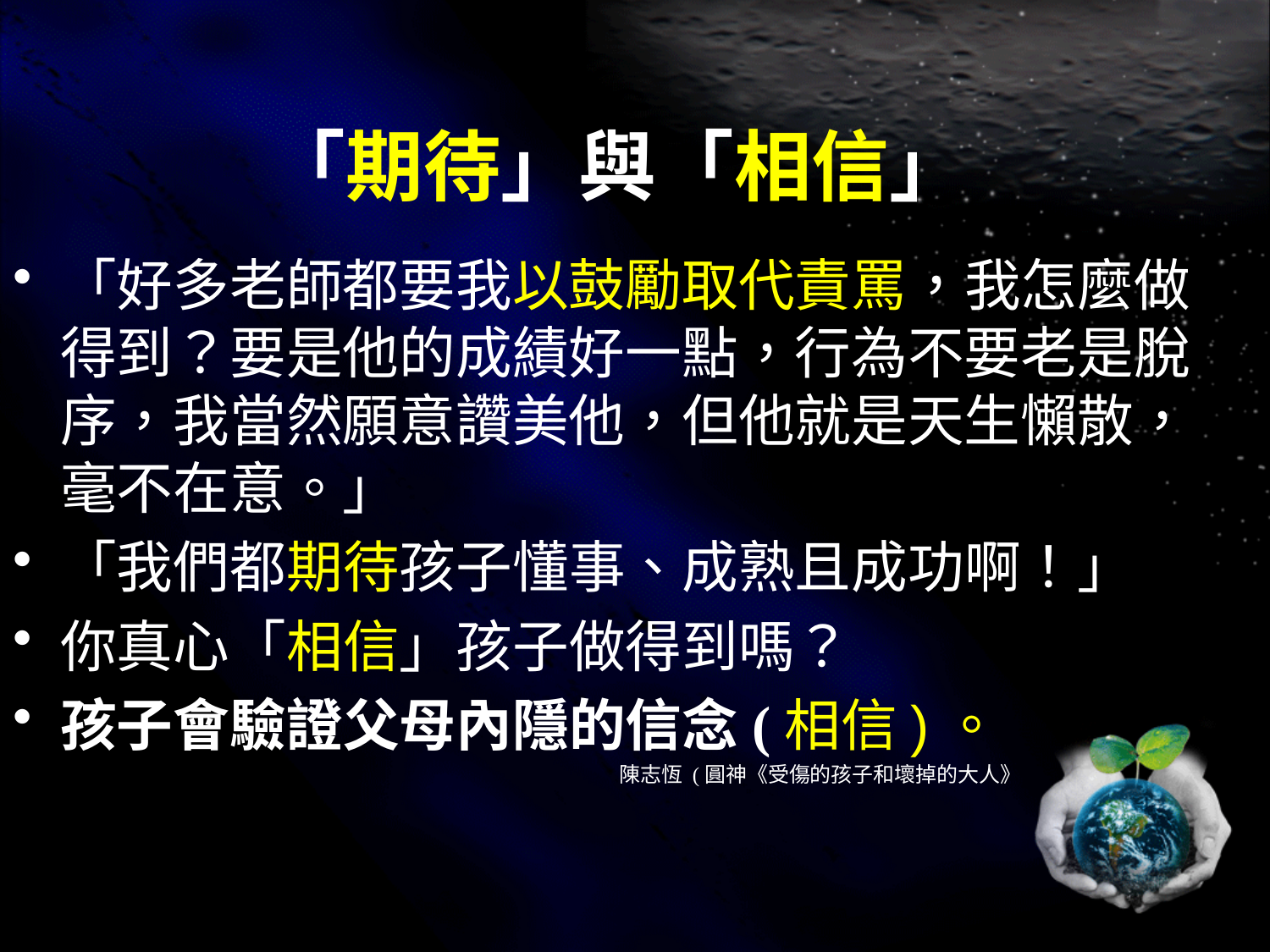

# 「期待」與「相信」
「好多老師都要我以鼓勵取代責罵，我怎麼做得到？要是他的成績好一點，行為不要老是脫序，我當然願意讚美他，但他就是天生懶散，毫不在意。」
「我們都期待孩子懂事、成熟且成功啊！」
你真心「相信」孩子做得到嗎？
孩子會驗證父母內隱的信念(相信)。
                                                                                       陳志恆 (圓神《受傷的孩子和壞掉的大人》